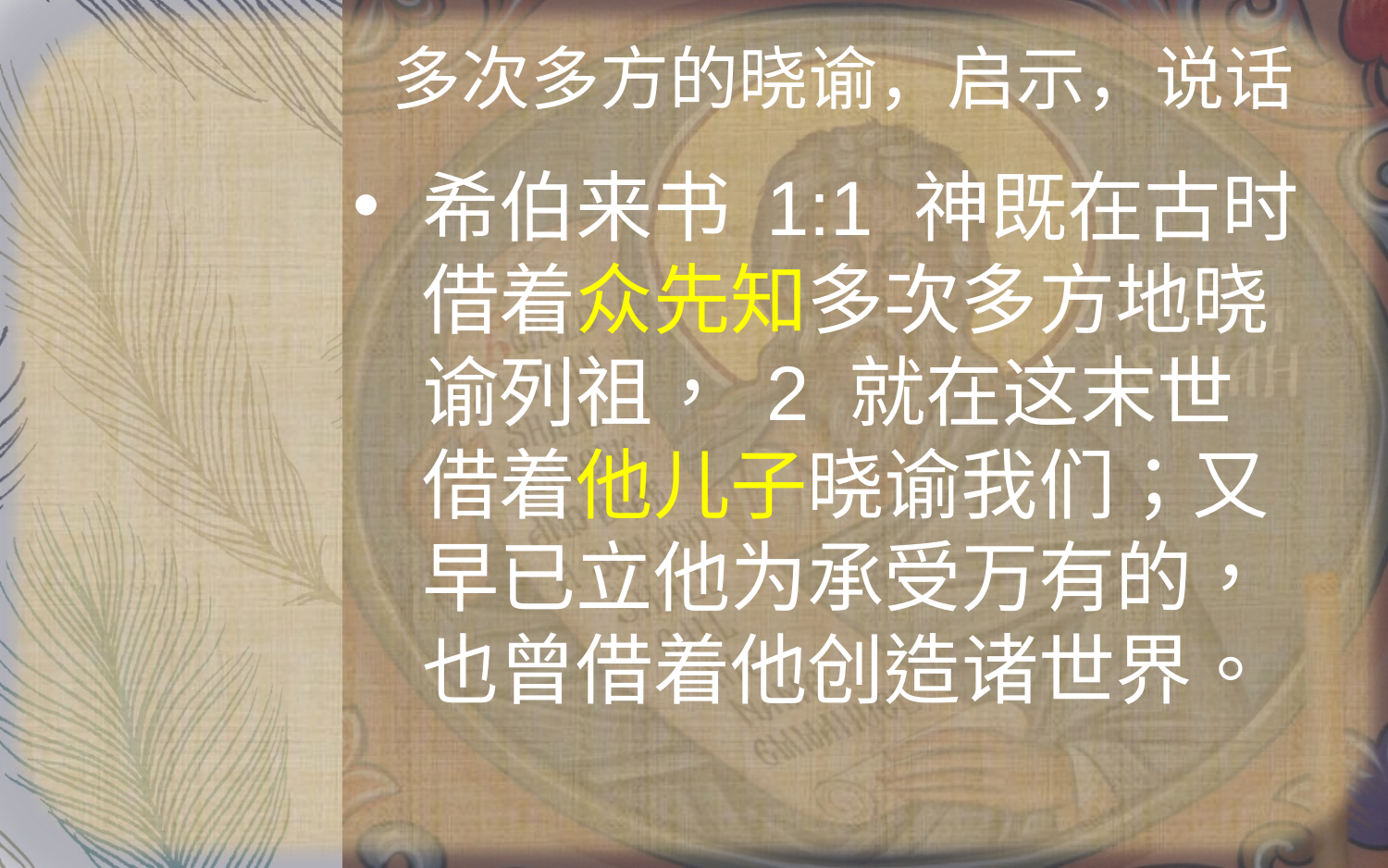

多次多方的晓谕，启示，说话
希伯来书 1:1 神既在古时借着众先知多次多方地晓谕列祖， 2 就在这末世借着他儿子晓谕我们；又早已立他为承受万有的，也曾借着他创造诸世界。